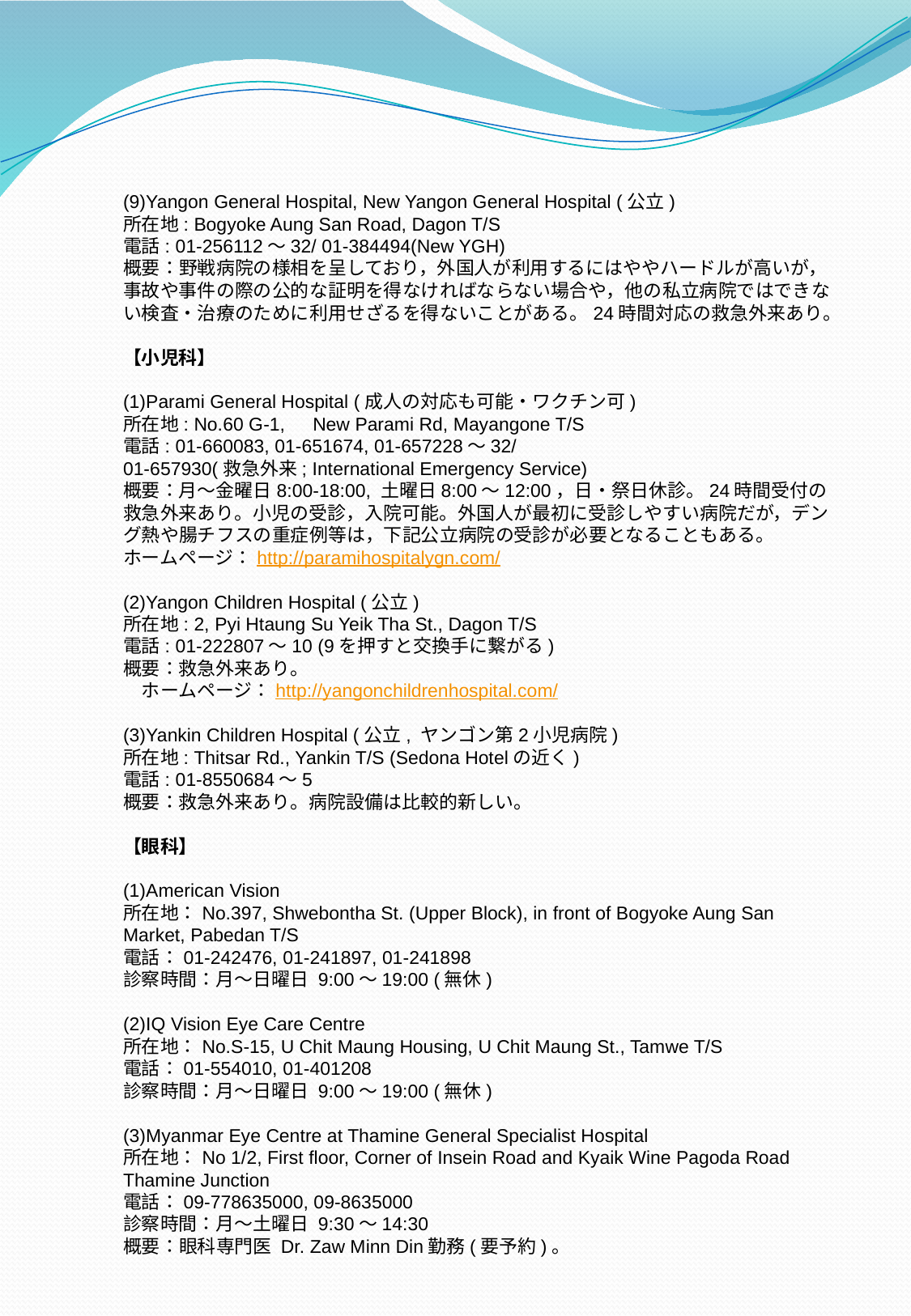

(9)Yangon General Hospital, New Yangon General Hospital (公立)
所在地: Bogyoke Aung San Road, Dagon T/S
電話: 01-256112～32/ 01-384494(New YGH)
概要：野戦病院の様相を呈しており，外国人が利用するにはややハードルが高いが，事故や事件の際の公的な証明を得なければならない場合や，他の私立病院ではできない検査・治療のために利用せざるを得ないことがある。24時間対応の救急外来あり。

【小児科】

(1)Parami General Hospital (成人の対応も可能・ワクチン可)
所在地: No.60 G-1,　New Parami Rd, Mayangone T/S
電話: 01-660083, 01-651674, 01-657228～32/
01-657930(救急外来; International Emergency Service)
概要：月～金曜日8:00-18:00, 土曜日8:00～12:00，日・祭日休診。24時間受付の救急外来あり。小児の受診，入院可能。外国人が最初に受診しやすい病院だが，デング熱や腸チフスの重症例等は，下記公立病院の受診が必要となることもある。
ホームページ：http://paramihospitalygn.com/

(2)Yangon Children Hospital (公立)
所在地: 2, Pyi Htaung Su Yeik Tha St., Dagon T/S
電話: 01-222807～10 (9を押すと交換手に繋がる)
概要：救急外来あり。
　ホームページ：http://yangonchildrenhospital.com/

(3)Yankin Children Hospital (公立, ヤンゴン第2小児病院)
所在地: Thitsar Rd., Yankin T/S (Sedona Hotelの近く)
電話: 01-8550684～5
概要：救急外来あり。病院設備は比較的新しい。

【眼科】

(1)American Vision
所在地：No.397, Shwebontha St. (Upper Block), in front of Bogyoke Aung San Market, Pabedan T/S
電話：01-242476, 01-241897, 01-241898
診察時間：月～日曜日 9:00～19:00 (無休)

(2)IQ Vision Eye Care Centre
所在地：No.S-15, U Chit Maung Housing, U Chit Maung St., Tamwe T/S
電話：01-554010, 01-401208
診察時間：月～日曜日 9:00～19:00 (無休)

(3)Myanmar Eye Centre at Thamine General Specialist Hospital
所在地：No 1/2, First floor, Corner of Insein Road and Kyaik Wine Pagoda Road Thamine Junction
電話：09-778635000, 09-8635000
診察時間：月～土曜日 9:30～14:30
概要：眼科専門医 Dr. Zaw Minn Din勤務(要予約)。